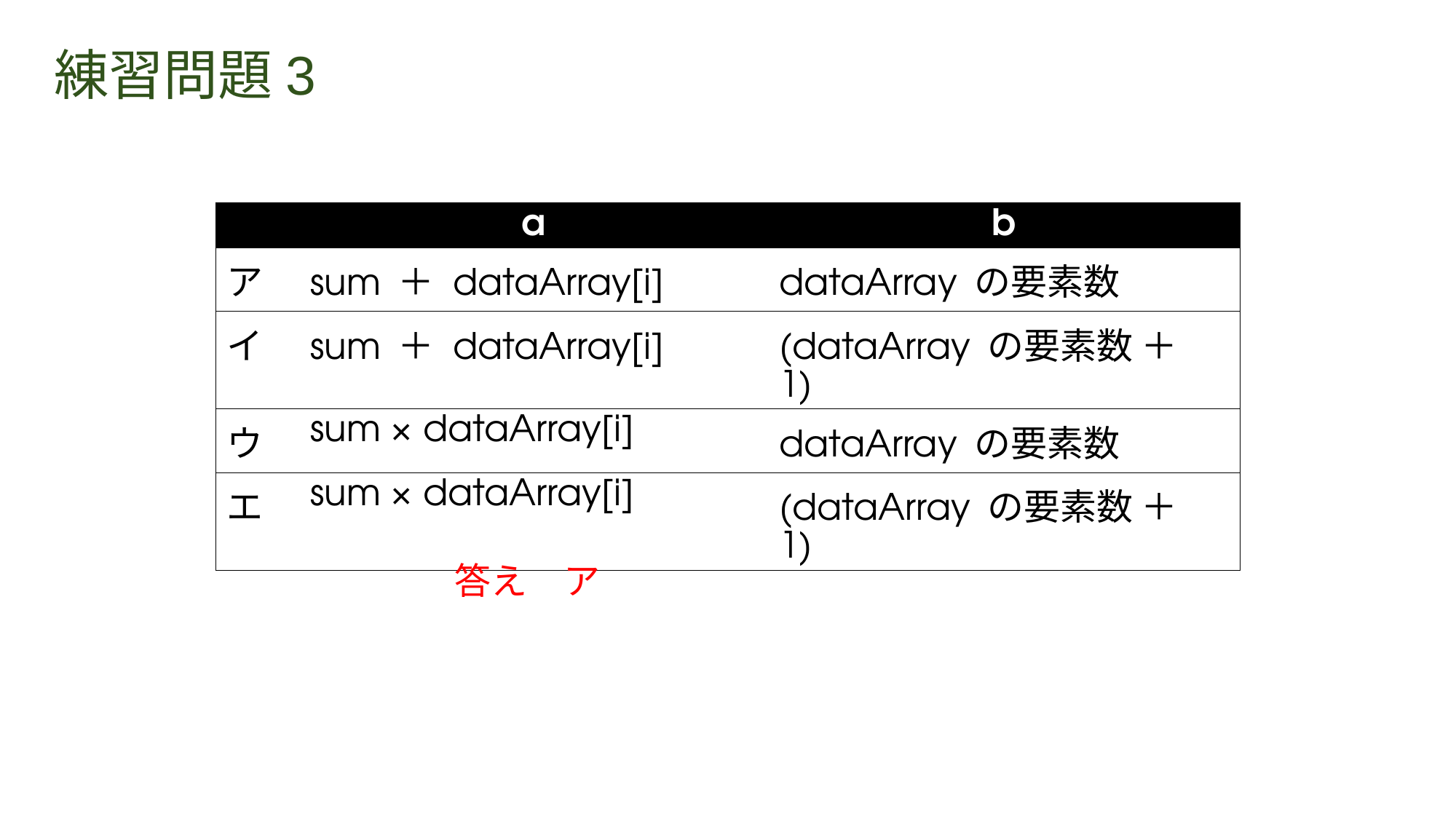

練習問題3
|  | a | b |
| --- | --- | --- |
| ア | sum ＋ dataArray[i] | dataArray の要素数 |
| イ | sum ＋ dataArray[i] | (dataArray の要素数 ＋ 1) |
| ウ | sum × dataArray[i] | dataArray の要素数 |
| エ | sum × dataArray[i] | (dataArray の要素数 ＋ 1) |
答え　ア